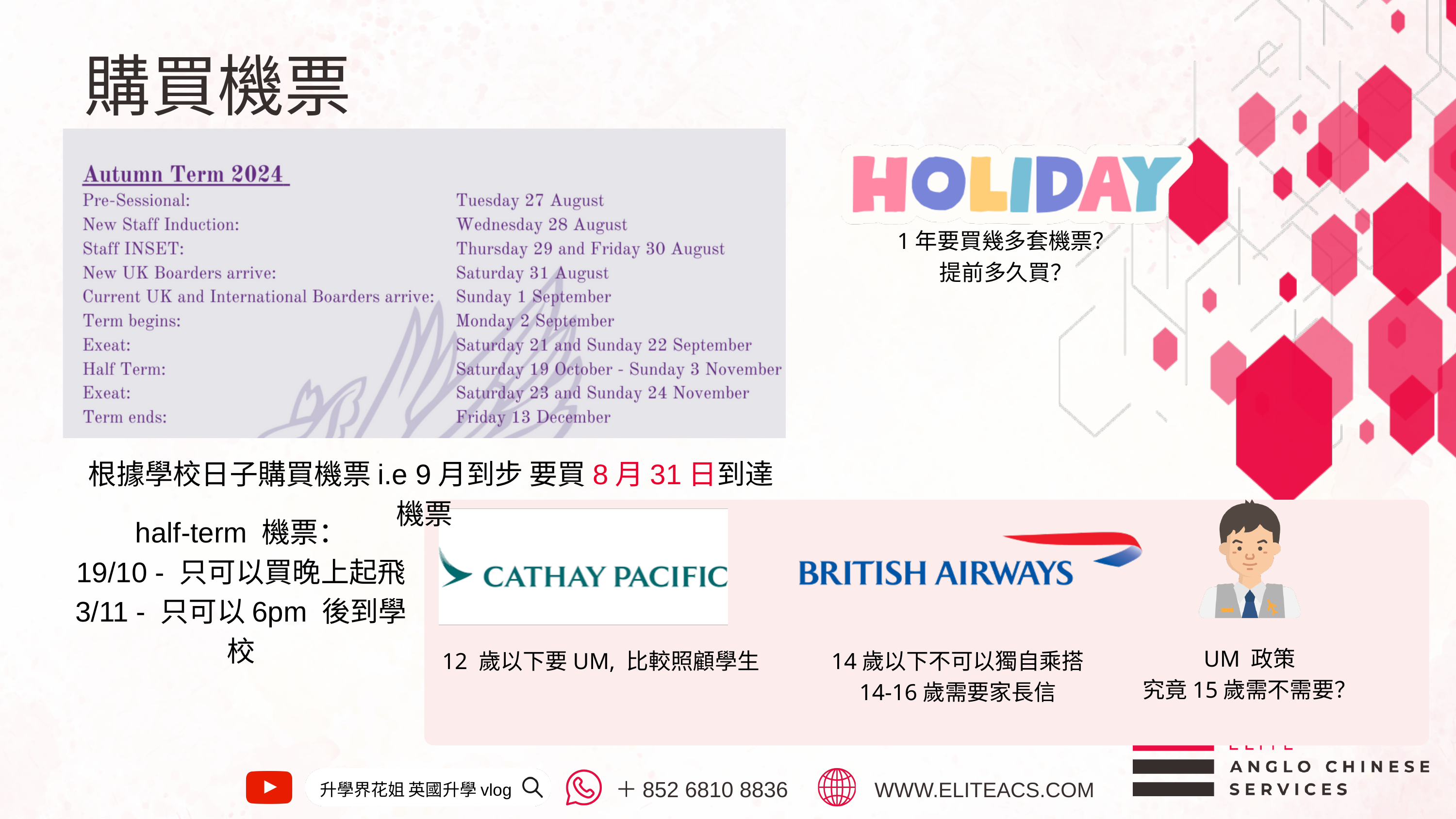

購買機票

1年要買幾多套機票？
提前多久買？
 根據學校日子購買機票i.e 9月到步 要買8月31日到達機票

half-term 機票：
19/10 - 只可以買晚上起飛
3/11 - 只可以6pm 後到學校
UM 政策
究竟15歲需不需要？
12 歲以下要UM, 比較照顧學生
14歲以下不可以獨自乘搭
14-16歲需要家長信

升學界花姐 英國升學vlog

WWW.ELITEACS.COM

＋852 6810 8836